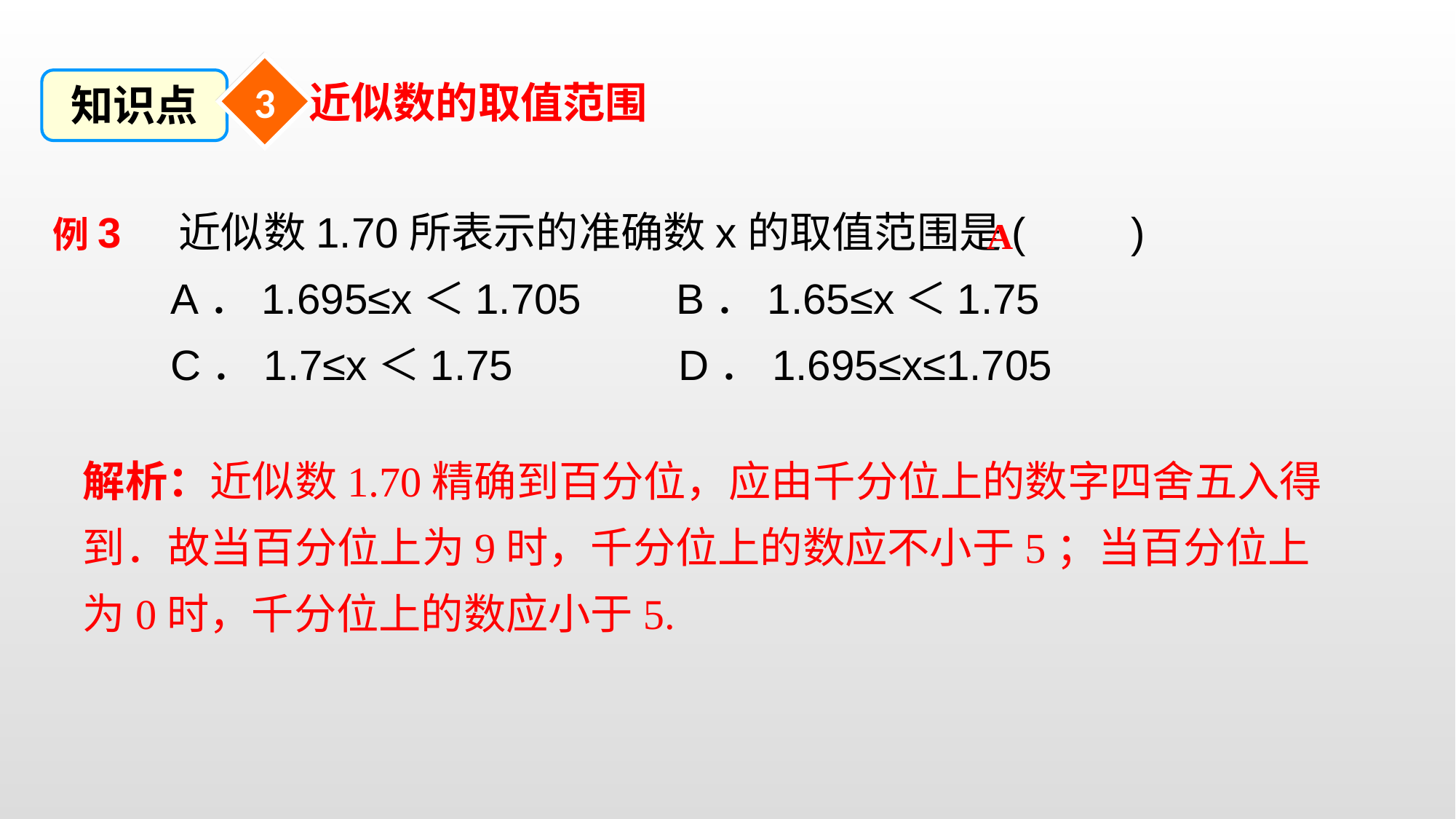

3
知识点
近似数的取值范围
例3    近似数1.70所表示的准确数x的取值范围是(　　)
          A．1.695≤x＜1.705        B．1.65≤x＜1.75
          C．1.7≤x＜1.75              D．1.695≤x≤1.705
A
解析：近似数1.70精确到百分位，应由千分位上的数字四舍五入得到．故当百分位上为9时，千分位上的数应不小于5；当百分位上为0时，千分位上的数应小于5.